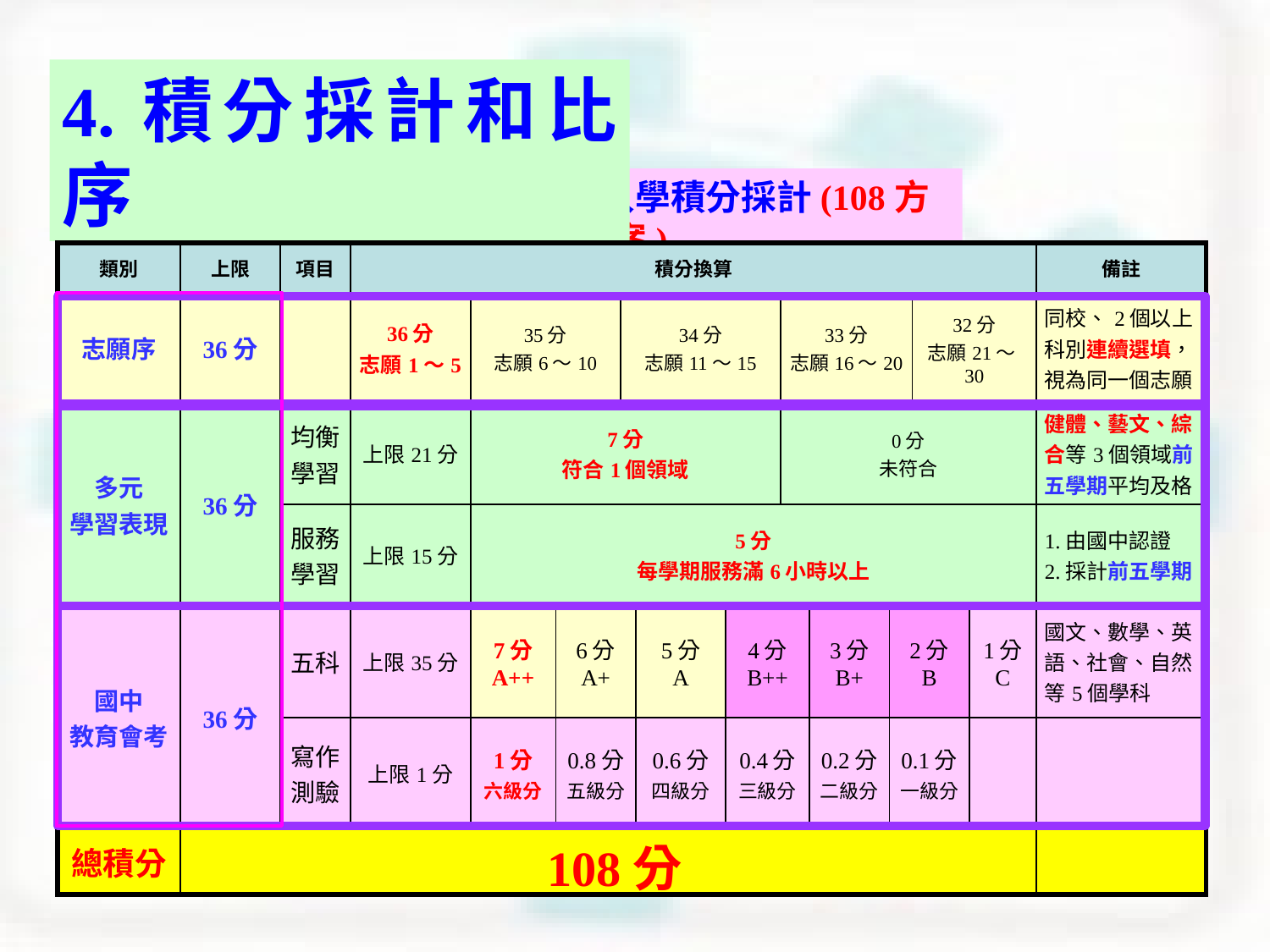

4.積分採計和比序
A-1.高中職免試入學積分採計(108方案)
| 類別 | 上限 | 項目 | 積分換算 |  |  |  |  |  |  |  |  |  |  | 備註 |
| --- | --- | --- | --- | --- | --- | --- | --- | --- | --- | --- | --- | --- | --- | --- |
| 志願序 | 36分 |  | 36分 志願1～5 | 35分 志願6～10 | 34分 志願11～15 | 34分 志願11～15 |  |  | 33分 志願16～20 |  |  | 32分 志願21～30 |  | 同校、2個以上科別連續選填，視為同一個志願 |
| 多元 學習表現 | 36分 | 均衡學習 | 上限21分 | 7分 符合1個領域 |  |  |  |  | 0分 未符合 |  |  |  |  | 健體、藝文、綜合等3個領域前五學期平均及格 |
|  |  | 服務學習 | 上限15分 | 5分 每學期服務滿6小時以上 |  |  |  |  |  |  |  |  |  | 1.由國中認證 2.採計前五學期 |
| 國中 教育會考 | 36分 | 五科 | 上限35分 | 7分 A++ | 6分 A+ | 5分 A | 5分 A | 4分 B++ | 3分 B+ | 3分 B+ | 2分 B | 2分 B | 1分 C | 國文、數學、英語、社會、自然等5個學科 |
|  |  | 寫作測驗 | 上限1分 | 1分 六級分 | 0.8分 五級分 |  | 0.6分 四級分 | 0.4分 三級分 |  | 0.2分 二級分 | 0.1分 一級分 |  |  |  |
| 總積分 | 108分 |  |  |  |  |  |  |  |  |  |  |  |  |  |